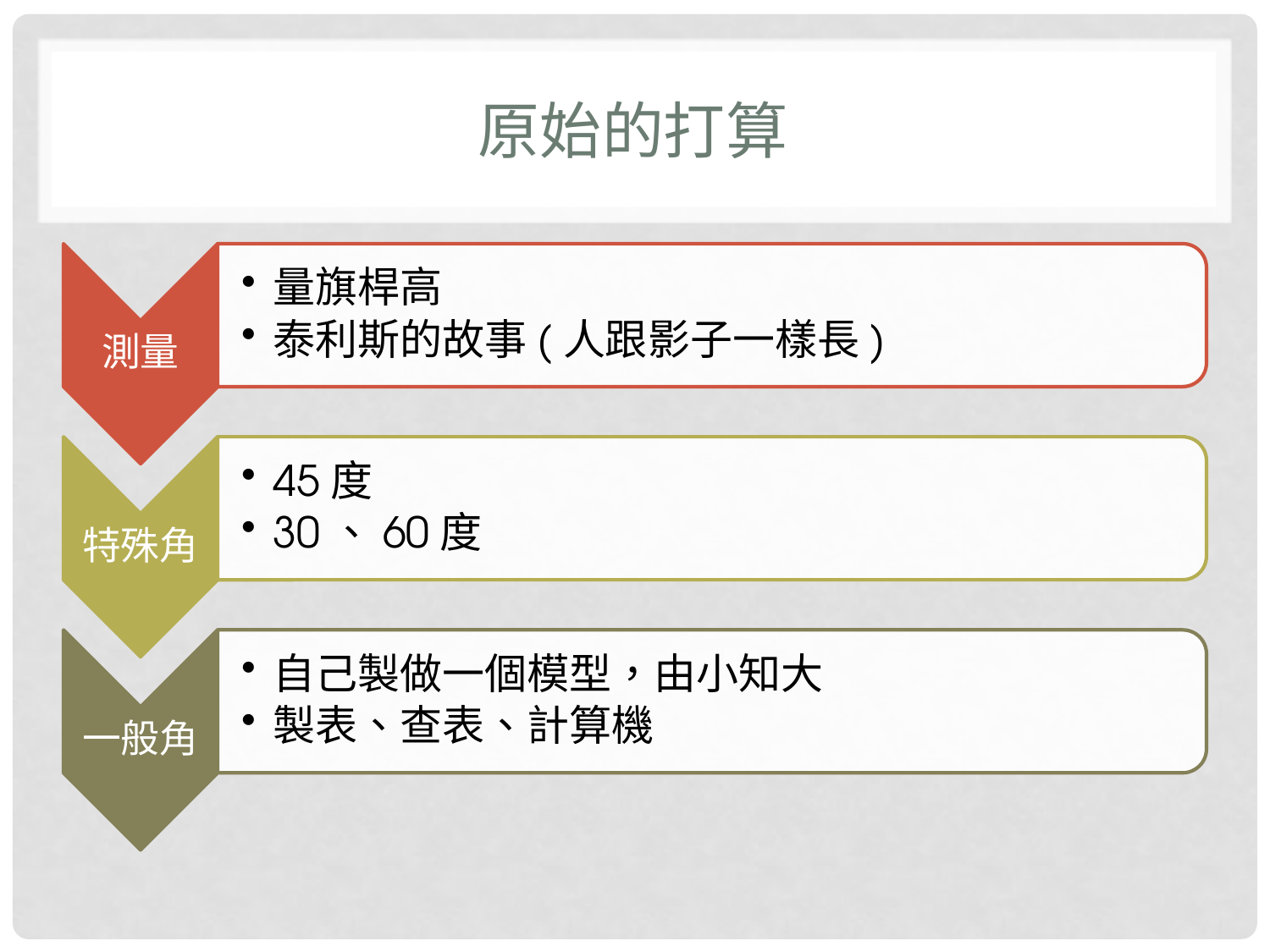

# 原始的打算
測量
量旗桿高
泰利斯的故事(人跟影子一樣長)
特殊角
45度
30、60度
一般角
自己製做一個模型，由小知大
製表、查表、計算機